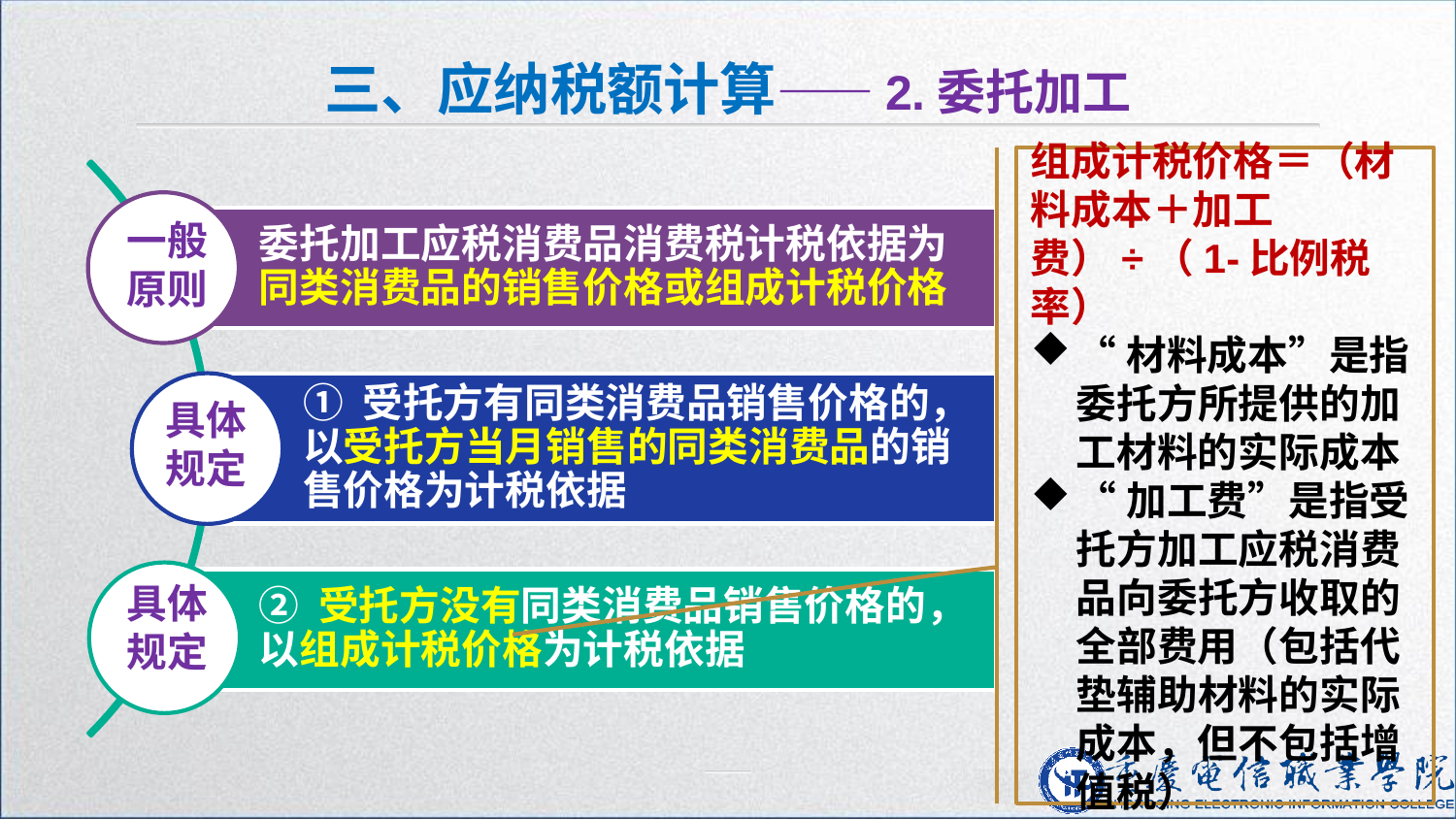

三、应纳税额计算——2.委托加工
委托加工应税消费品消费税计税依据为同类消费品的销售价格或组成计税价格
① 受托方有同类消费品销售价格的，以受托方当月销售的同类消费品的销售价格为计税依据
② 受托方没有同类消费品销售价格的，以组成计税价格为计税依据
一般
原则
具体
规定
具体
规定
组成计税价格＝（材料成本＋加工费）÷（1-比例税率）
“材料成本”是指委托方所提供的加工材料的实际成本
“加工费”是指受托方加工应税消费品向委托方收取的全部费用（包括代垫辅助材料的实际成本，但不包括增值税）